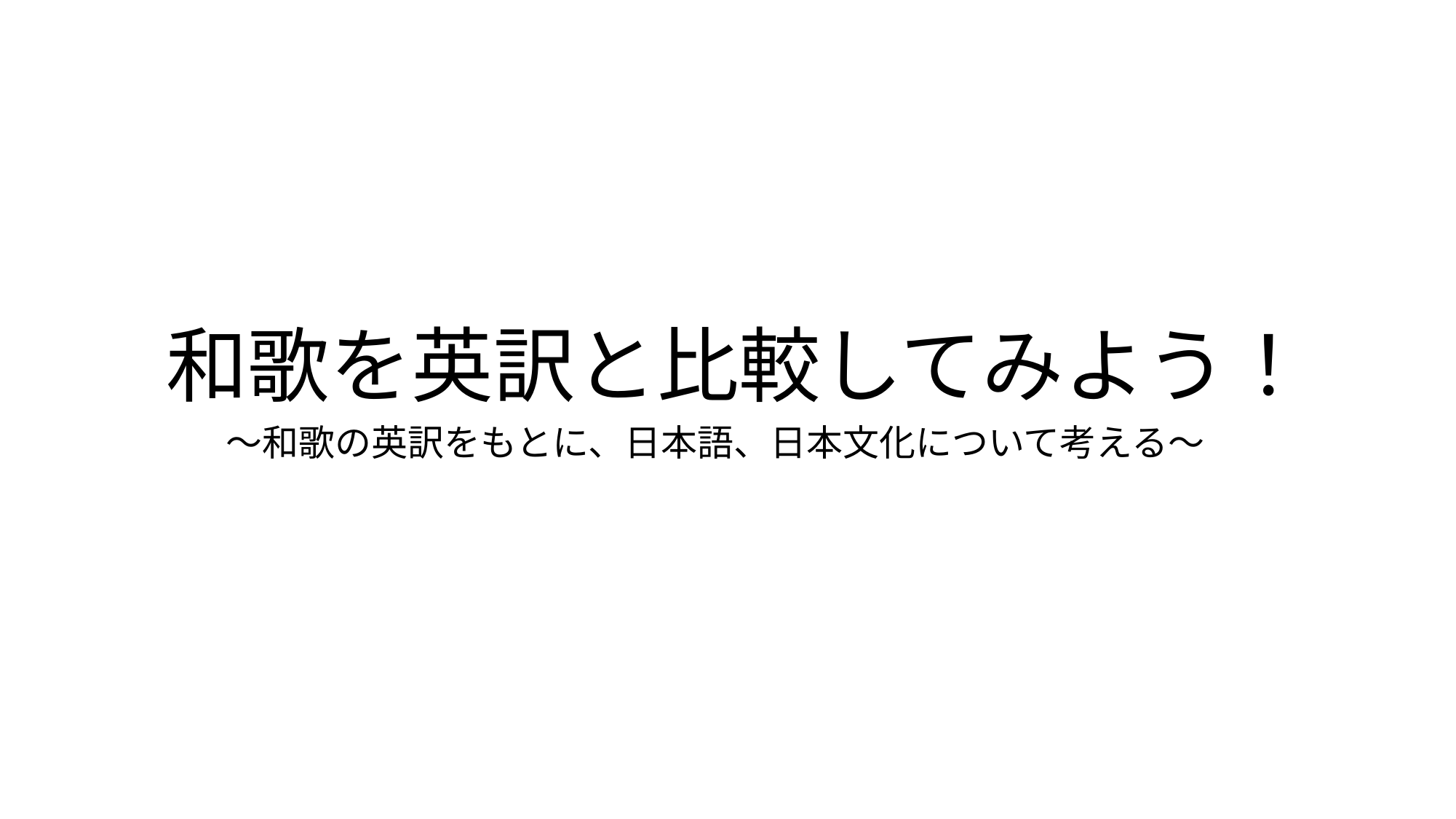

# 和歌を英訳と比較してみよう！
　～和歌の英訳をもとに、日本語、日本文化について考える～